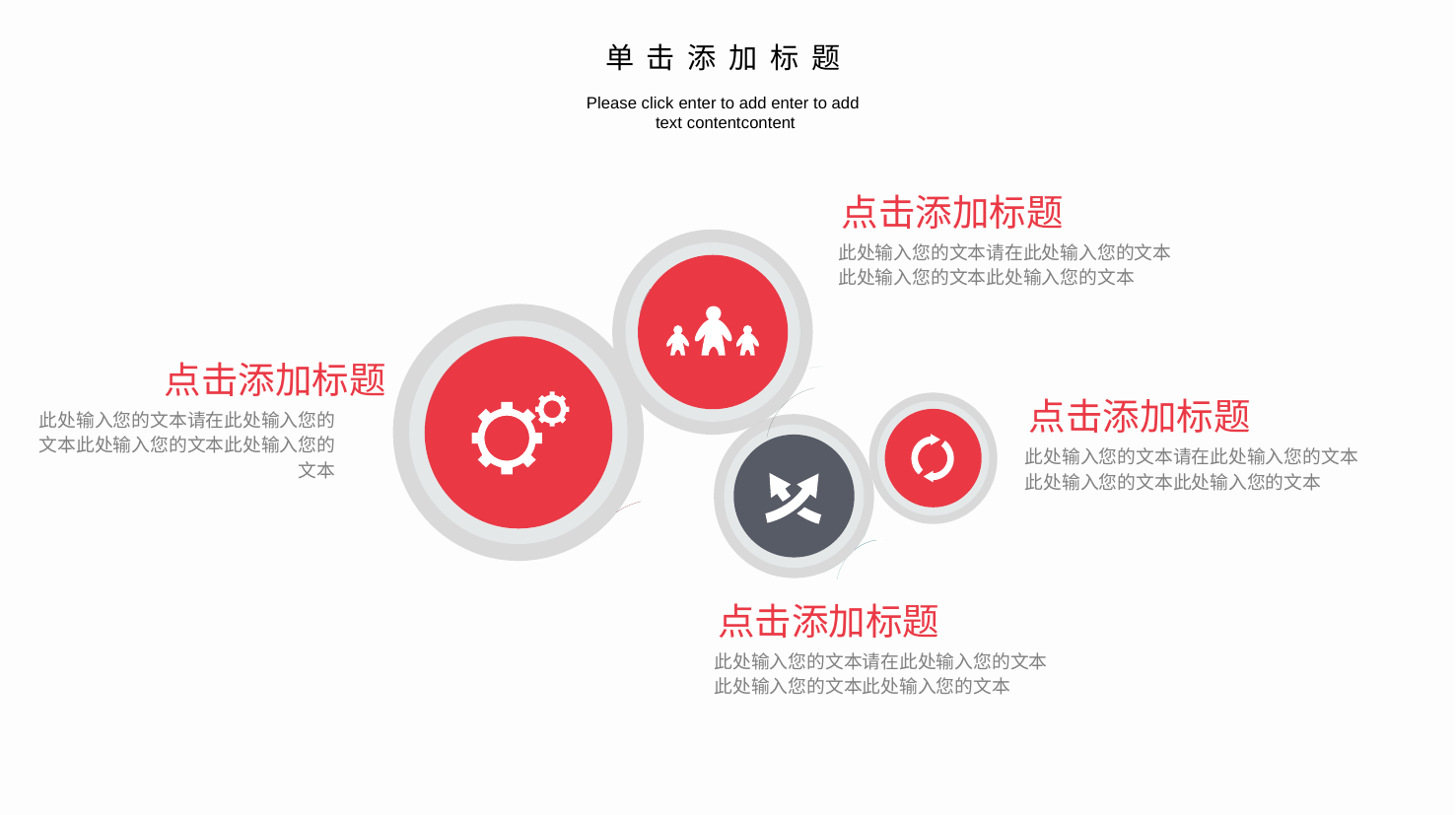

单击添加标题
Please click enter to add enter to add
text contentcontent
点击添加标题
此处输入您的文本请在此处输入您的文本此处输入您的文本此处输入您的文本

点击添加标题
此处输入您的文本请在此处输入您的文本此处输入您的文本此处输入您的文本
点击添加标题
此处输入您的文本请在此处输入您的文本此处输入您的文本此处输入您的文本

点击添加标题
此处输入您的文本请在此处输入您的文本此处输入您的文本此处输入您的文本